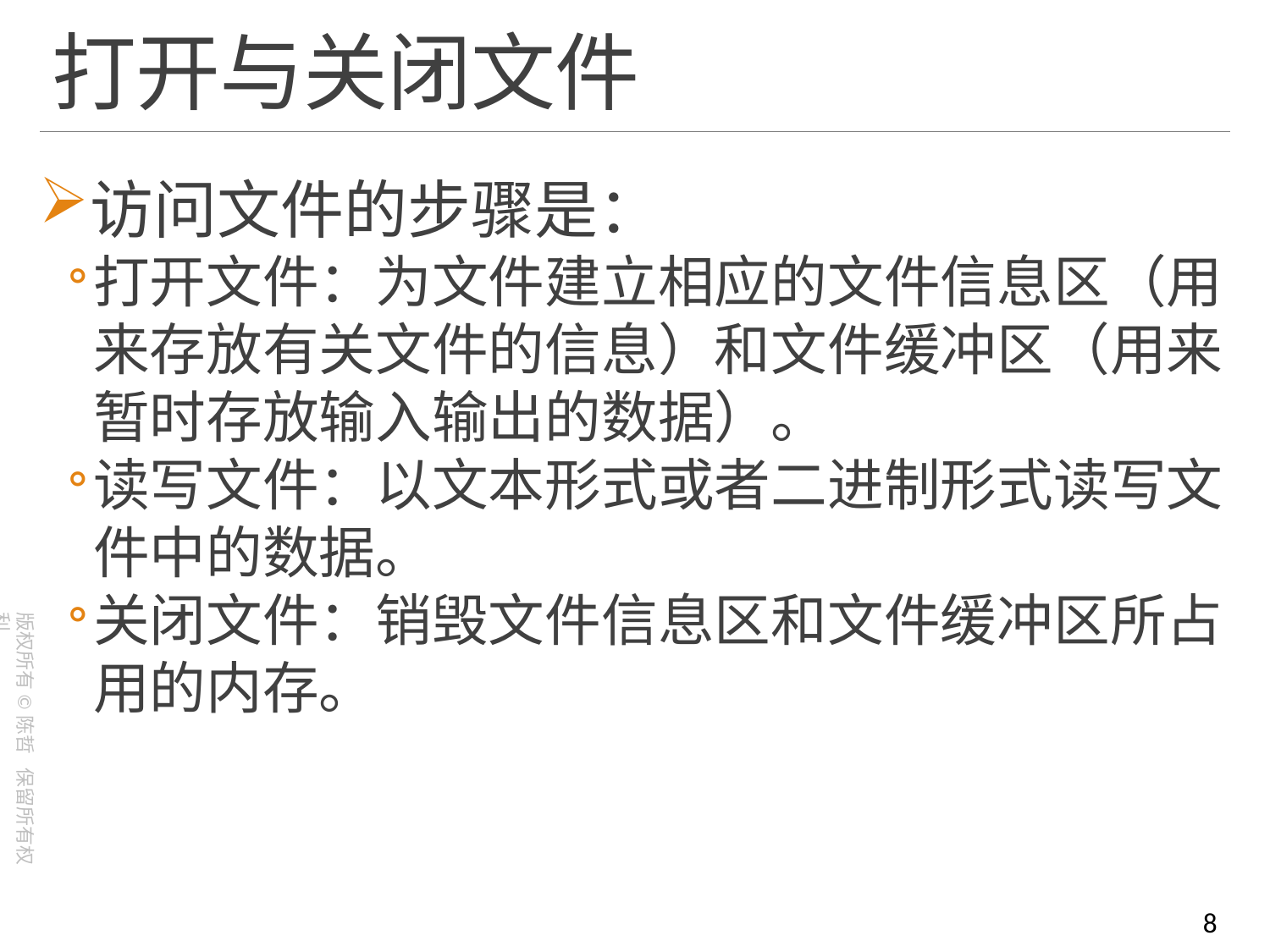

# 打开与关闭文件
访问文件的步骤是：
打开文件：为文件建立相应的文件信息区（用来存放有关文件的信息）和文件缓冲区（用来暂时存放输入输出的数据）。
读写文件：以文本形式或者二进制形式读写文件中的数据。
关闭文件：销毁文件信息区和文件缓冲区所占用的内存。
8